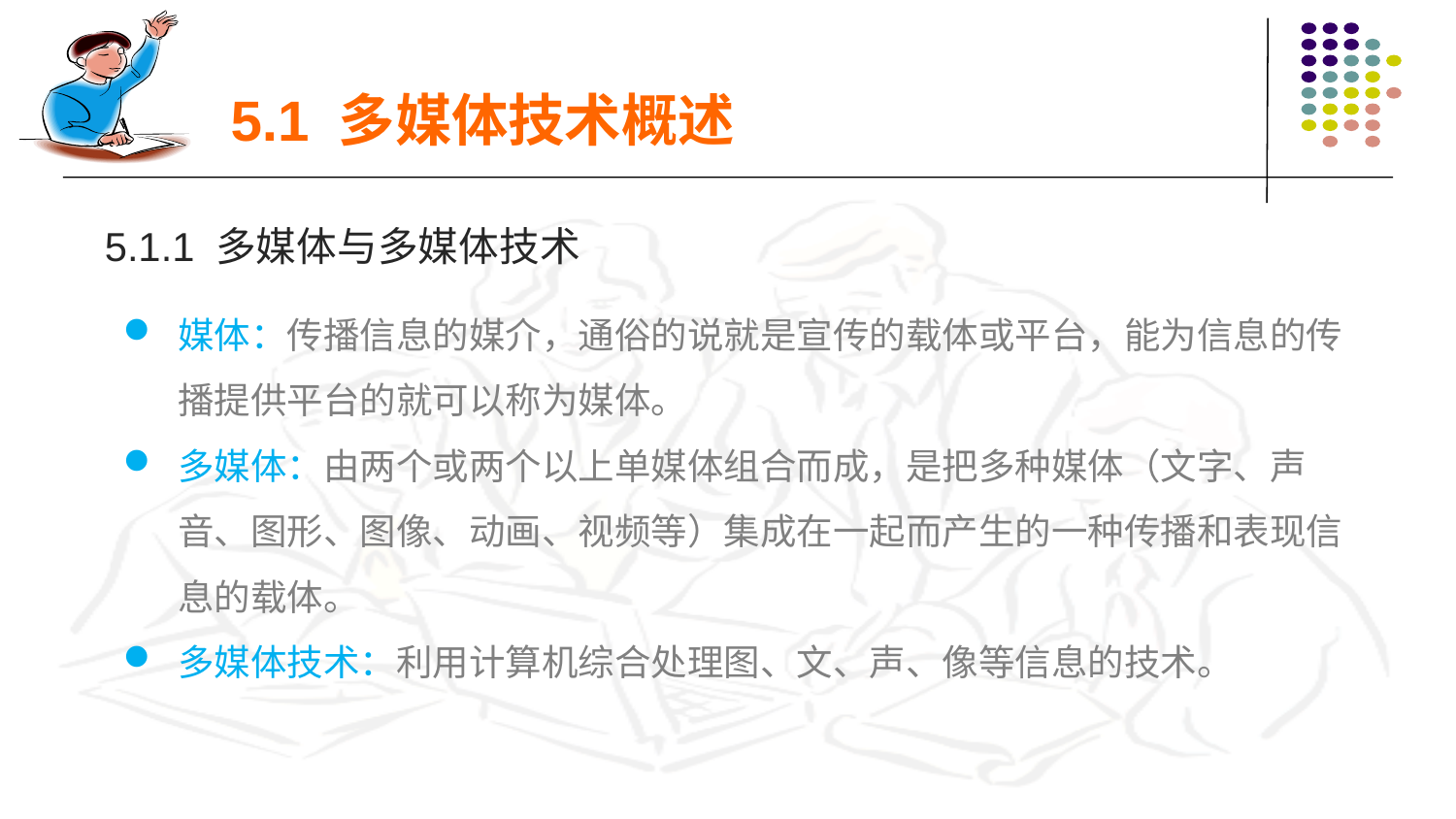

5.1 多媒体技术概述
5.1.1 多媒体与多媒体技术
媒体：传播信息的媒介，通俗的说就是宣传的载体或平台，能为信息的传播提供平台的就可以称为媒体。
多媒体：由两个或两个以上单媒体组合而成，是把多种媒体（文字、声音、图形、图像、动画、视频等）集成在一起而产生的一种传播和表现信息的载体。
多媒体技术：利用计算机综合处理图、文、声、像等信息的技术。